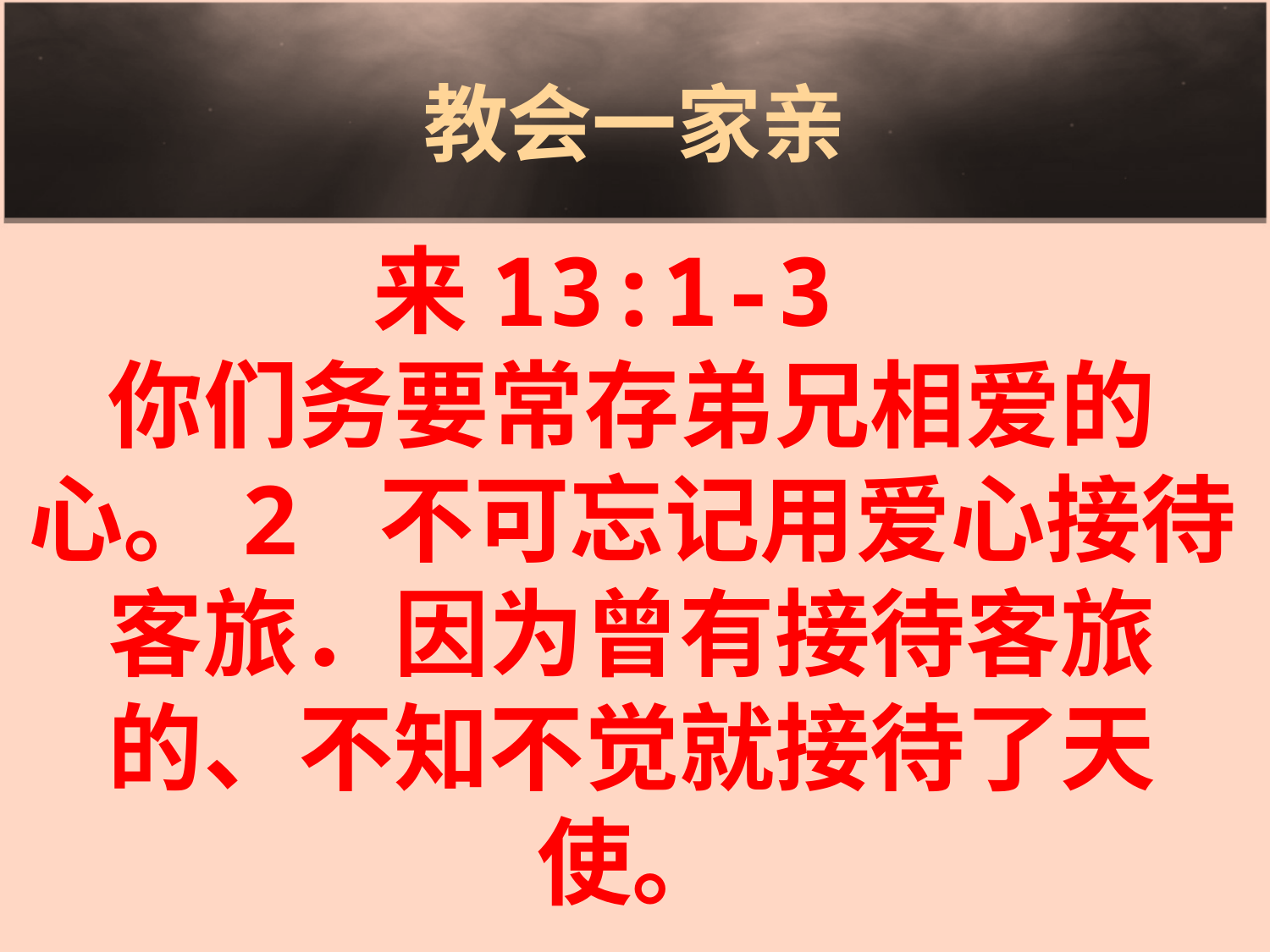

教会一家亲
来13:1-3
你们务要常存弟兄相爱的心。2 不可忘记用爱心接待客旅．因为曾有接待客旅的、不知不觉就接待了天使。